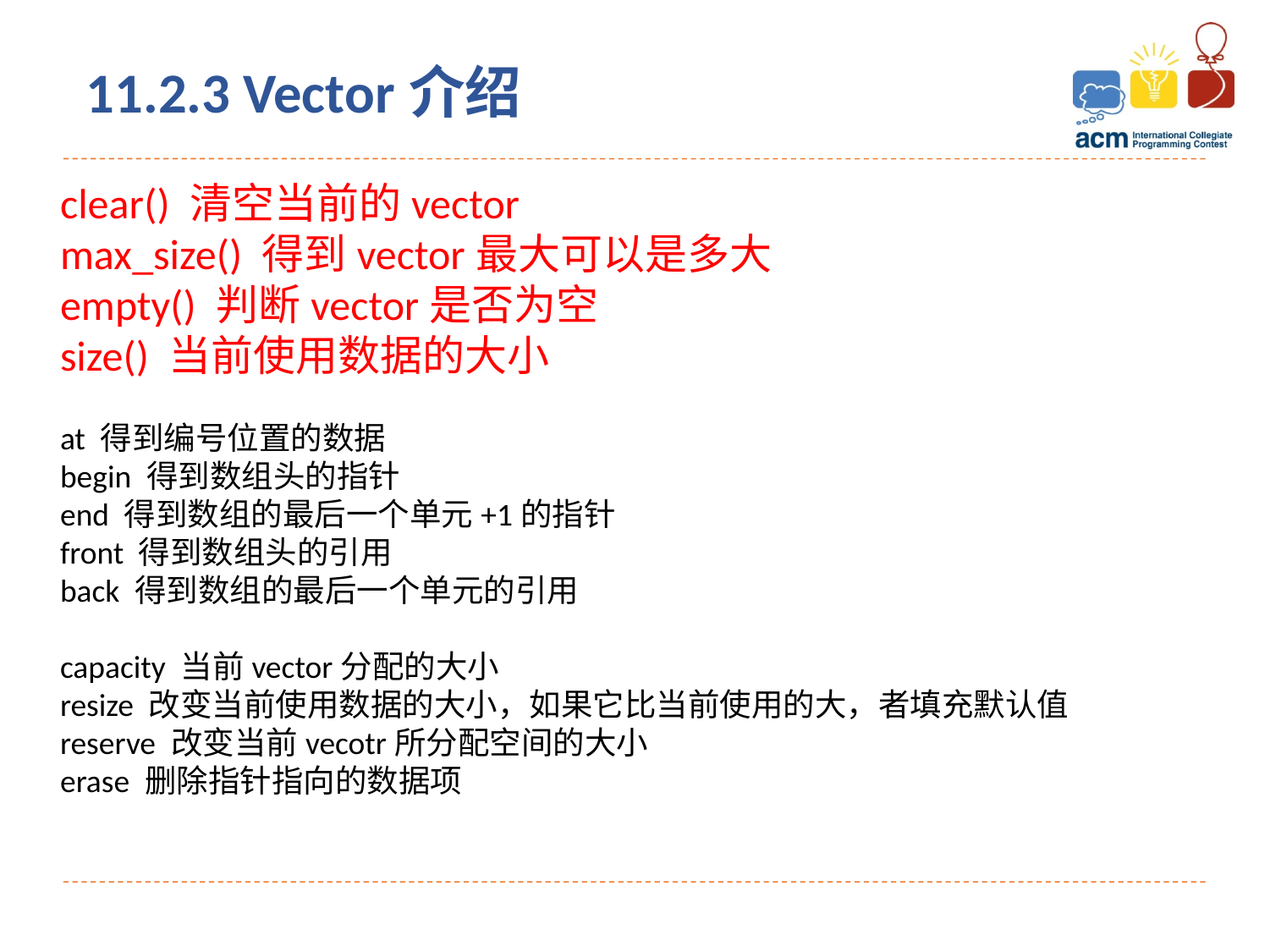

11.2.3 Vector介绍
clear() 清空当前的vector
max_size() 得到vector最大可以是多大
empty() 判断vector是否为空
size() 当前使用数据的大小

at 得到编号位置的数据
begin 得到数组头的指针
end 得到数组的最后一个单元+1的指针
front 得到数组头的引用
back 得到数组的最后一个单元的引用

capacity 当前vector分配的大小
resize 改变当前使用数据的大小，如果它比当前使用的大，者填充默认值
reserve 改变当前vecotr所分配空间的大小
erase 删除指针指向的数据项

31